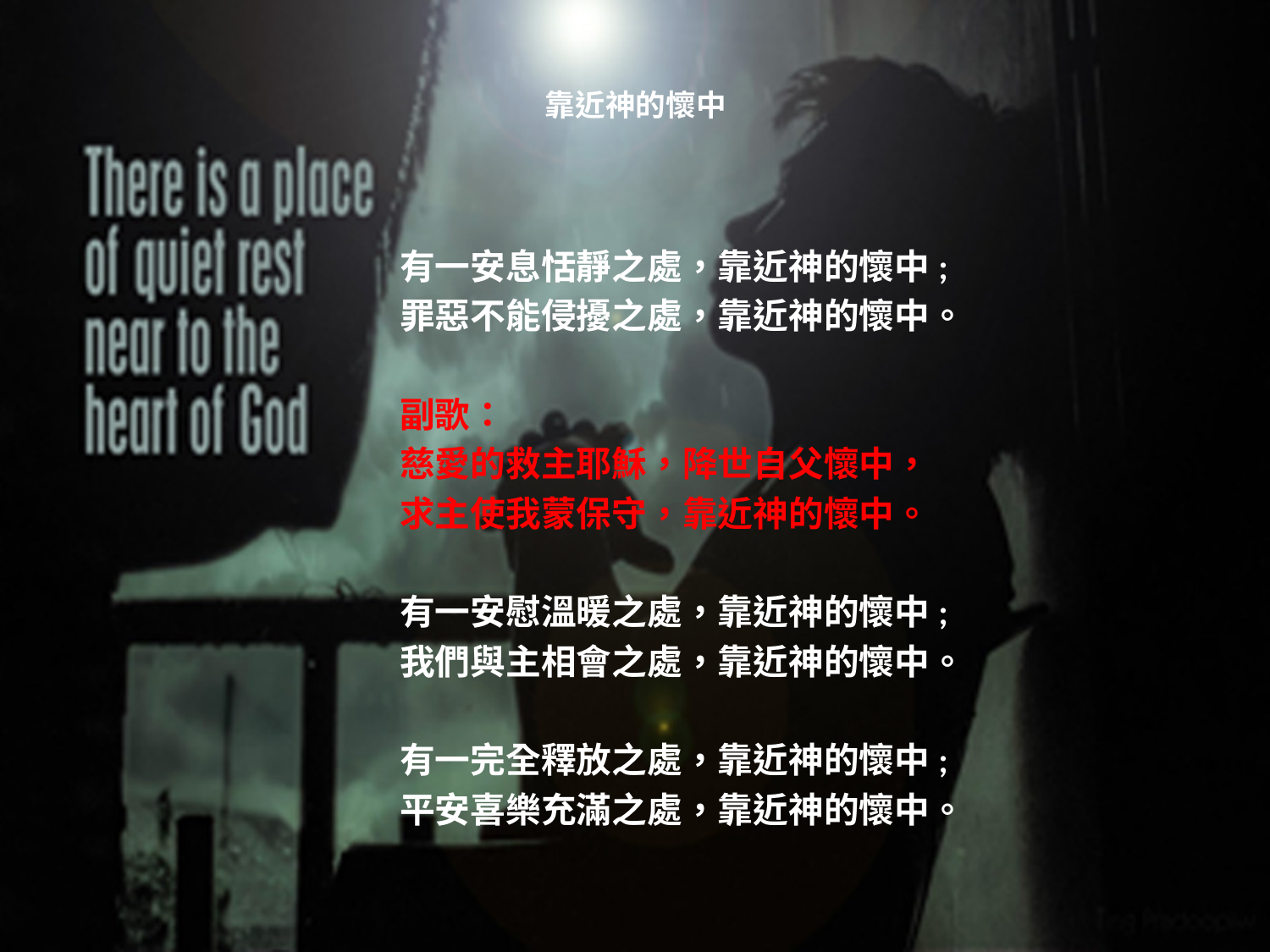

# 靠近神的懷中
有一安息恬靜之處，靠近神的懷中;
罪惡不能侵擾之處，靠近神的懷中。

副歌：
慈愛的救主耶穌，降世自父懷中，
求主使我蒙保守，靠近神的懷中。

有一安慰溫暖之處，靠近神的懷中;
我們與主相會之處，靠近神的懷中。

有一完全釋放之處，靠近神的懷中;
平安喜樂充滿之處，靠近神的懷中。